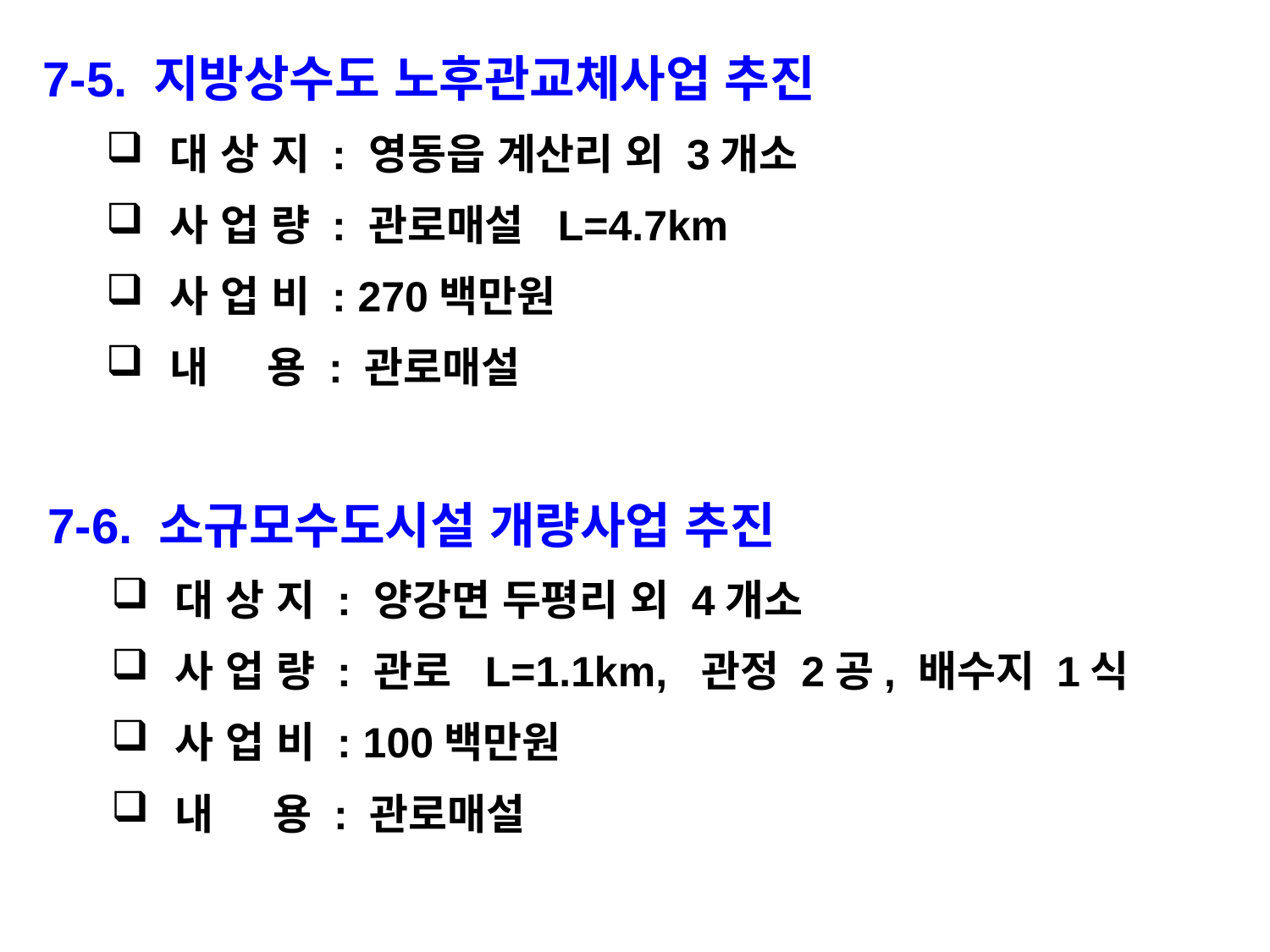

7-5. 지방상수도 노후관교체사업 추진
대 상 지 : 영동읍 계산리 외 3개소
사 업 량 : 관로매설  L=4.7km
사 업 비 : 270백만원
내     용 : 관로매설
7-6. 소규모수도시설 개량사업 추진
대 상 지 : 양강면 두평리 외 4개소
사 업 량 : 관로  L=1.1km,  관정 2공, 배수지 1식
사 업 비 : 100백만원
내     용 : 관로매설